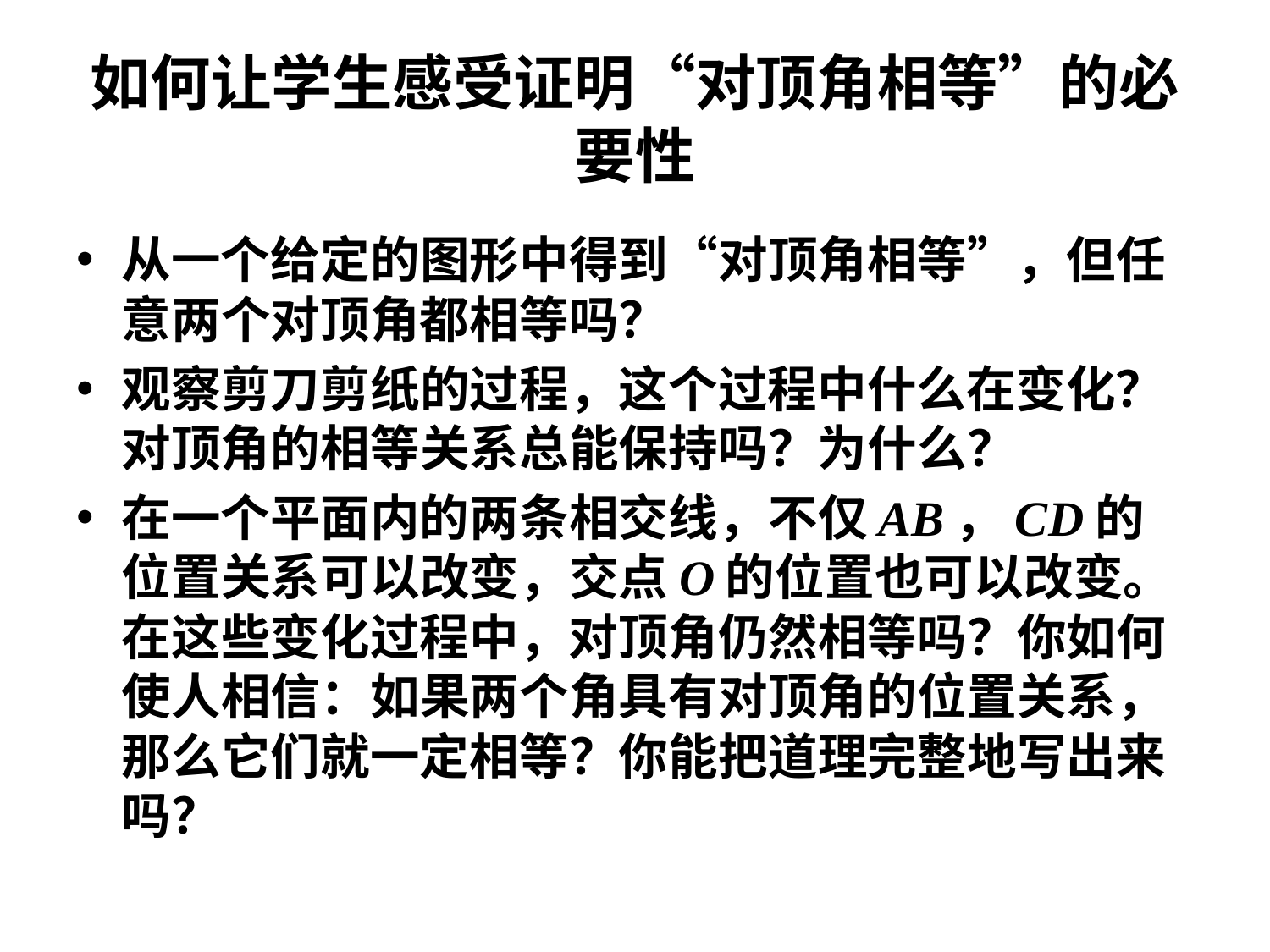

# 如何让学生感受证明“对顶角相等”的必要性
从一个给定的图形中得到“对顶角相等”，但任意两个对顶角都相等吗？
观察剪刀剪纸的过程，这个过程中什么在变化？对顶角的相等关系总能保持吗？为什么？
在一个平面内的两条相交线，不仅AB，CD的位置关系可以改变，交点O的位置也可以改变。在这些变化过程中，对顶角仍然相等吗？你如何使人相信：如果两个角具有对顶角的位置关系，那么它们就一定相等？你能把道理完整地写出来吗？